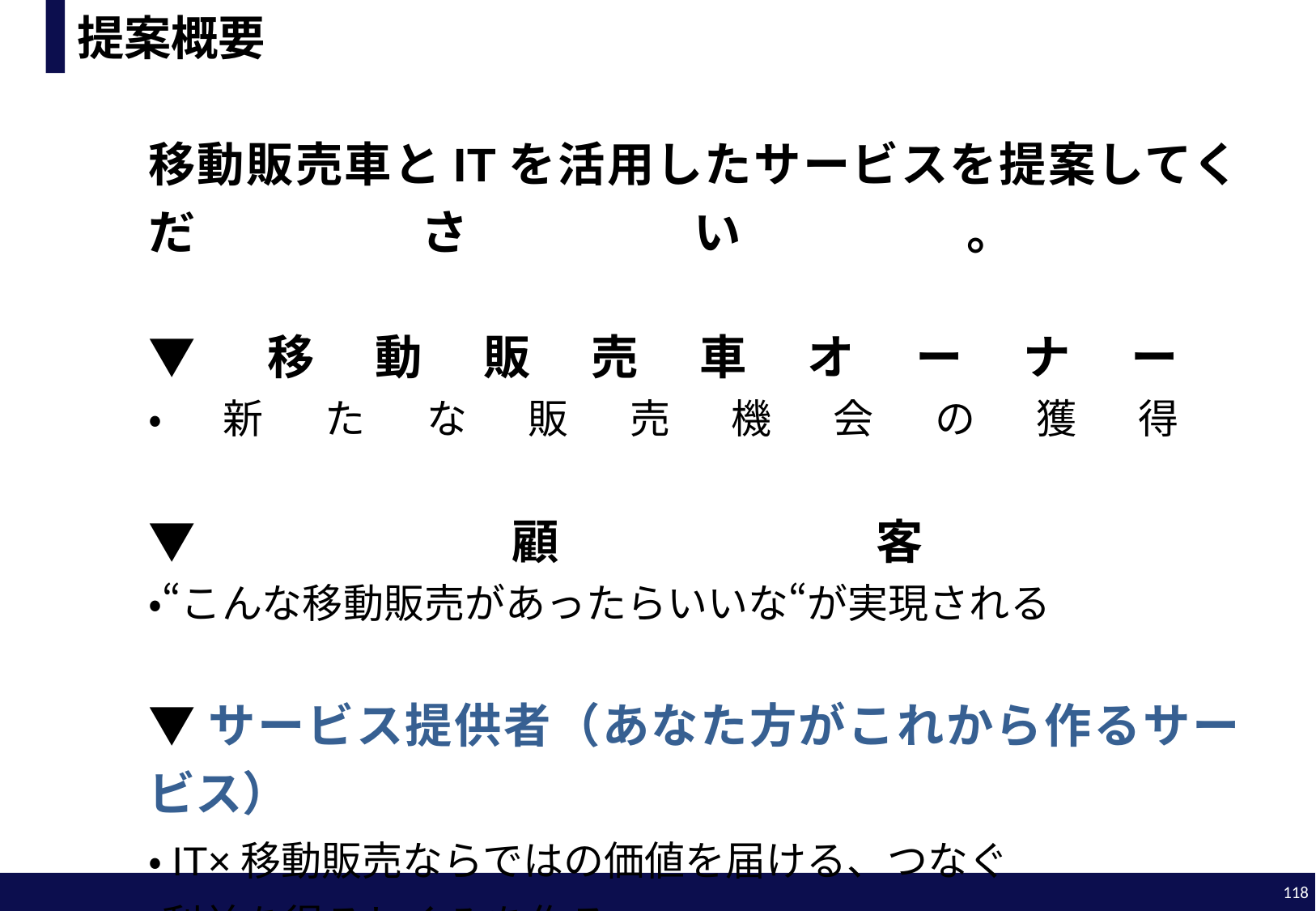

# 提案概要
移動販売車とITを活用したサービスを提案してください。
▼移動販売車オーナー
・新たな販売機会の獲得
▼顧客
・“こんな移動販売があったらいいな“が実現される
▼サービス提供者（あなた方がこれから作るサービス）
・IT×移動販売ならではの価値を届ける、つなぐ
・利益を得るしくみを作る